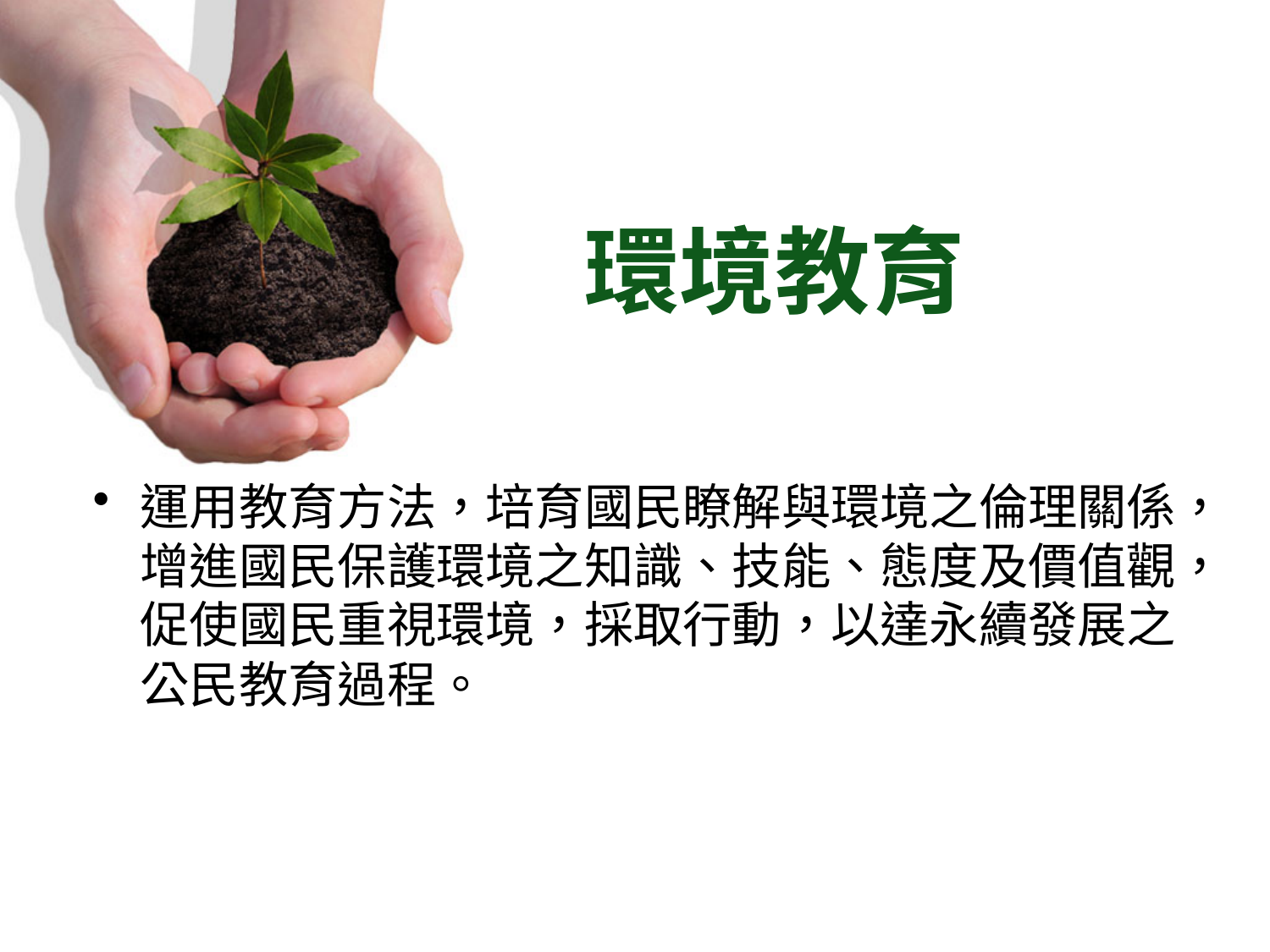

# 環境教育
運用教育方法，培育國民瞭解與環境之倫理關係，增進國民保護環境之知識、技能、態度及價值觀，促使國民重視環境，採取行動，以達永續發展之公民教育過程。